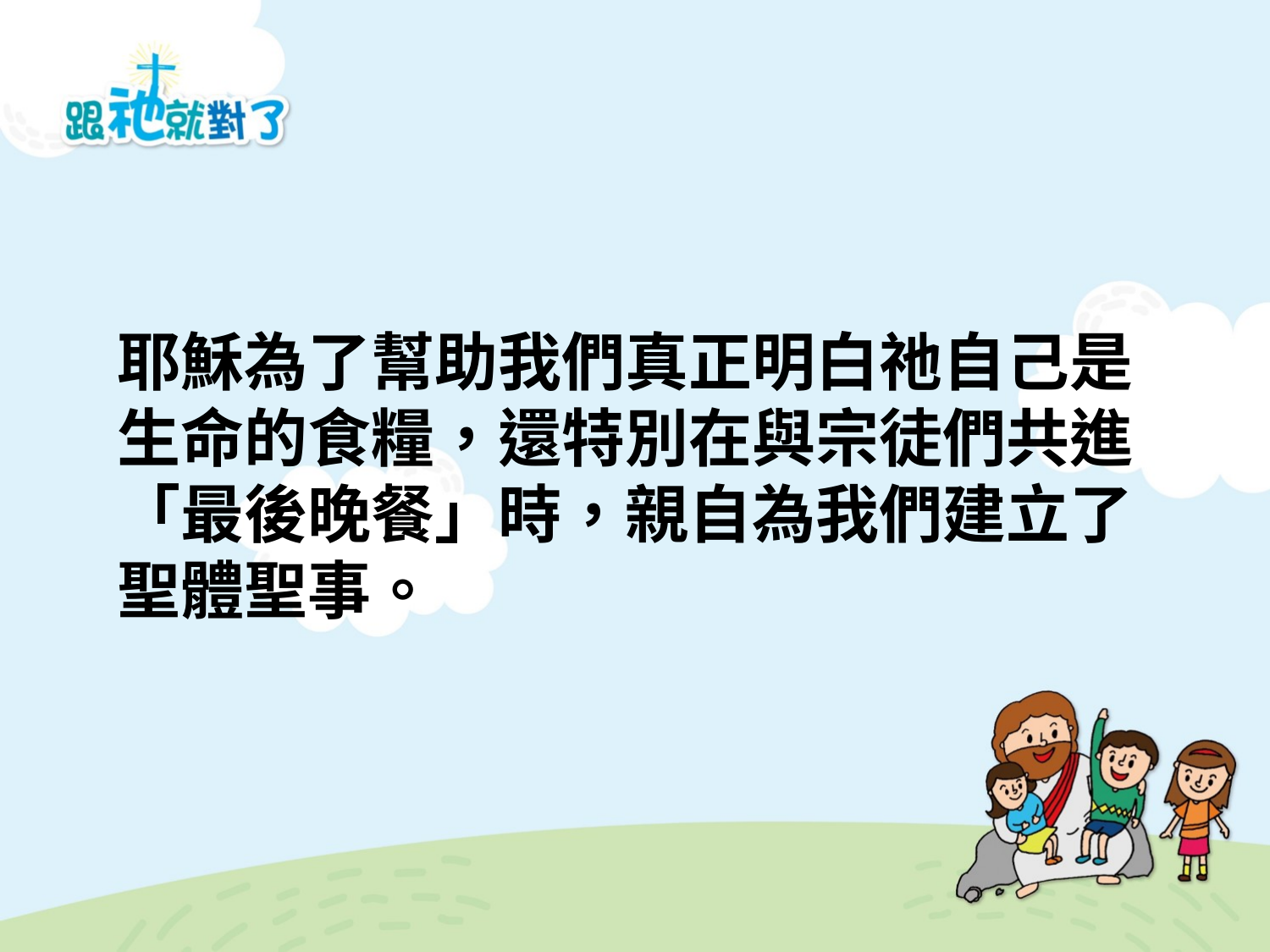

耶穌為了幫助我們真正明白祂自己是生命的食糧，還特別在與宗徒們共進「最後晚餐」時，親自為我們建立了聖體聖事。